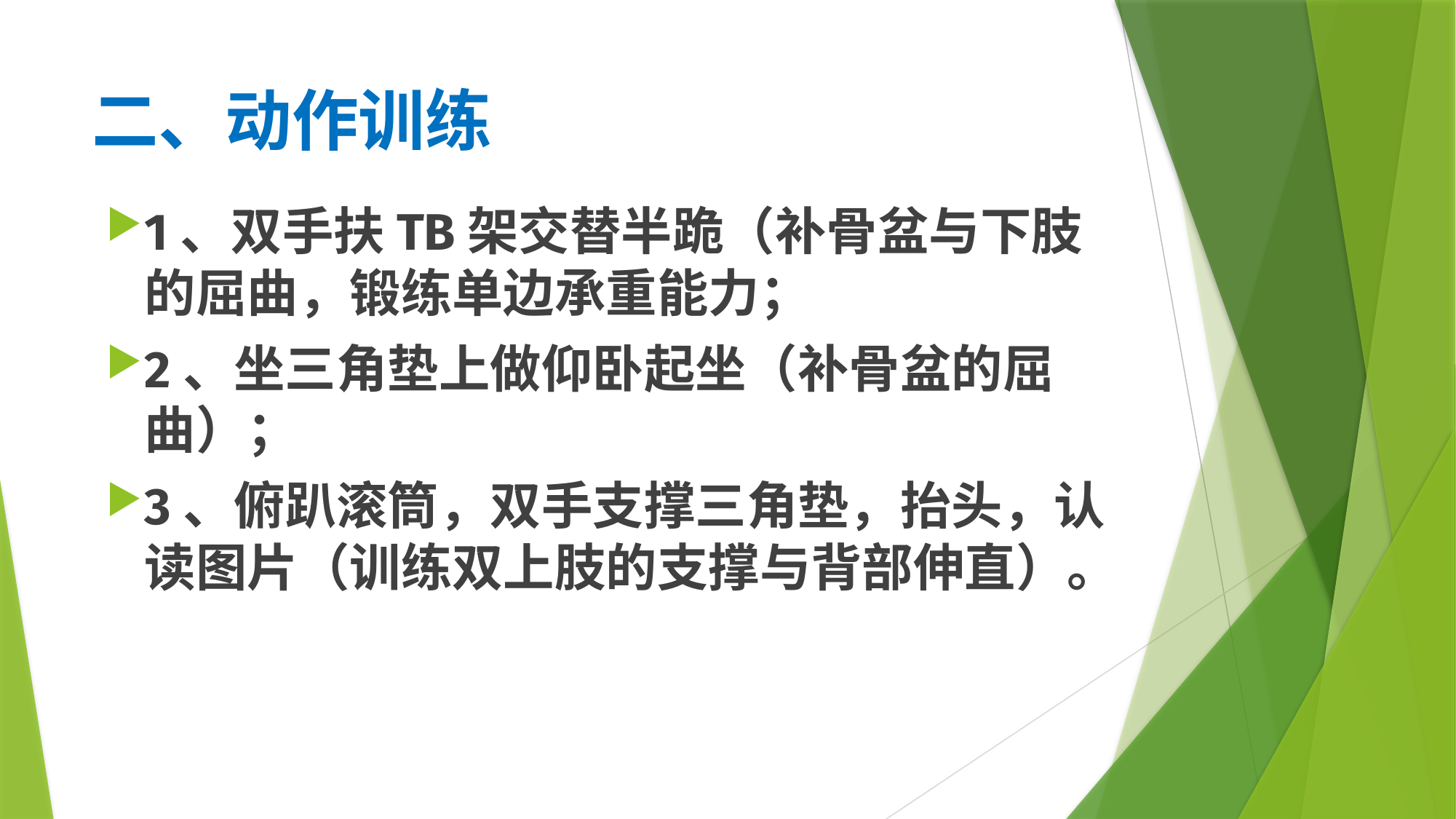

# 二、动作训练
1、双手扶TB架交替半跪（补骨盆与下肢的屈曲，锻练单边承重能力；
2、坐三角垫上做仰卧起坐（补骨盆的屈曲）；
3、俯趴滚筒，双手支撑三角垫，抬头，认读图片（训练双上肢的支撑与背部伸直）。